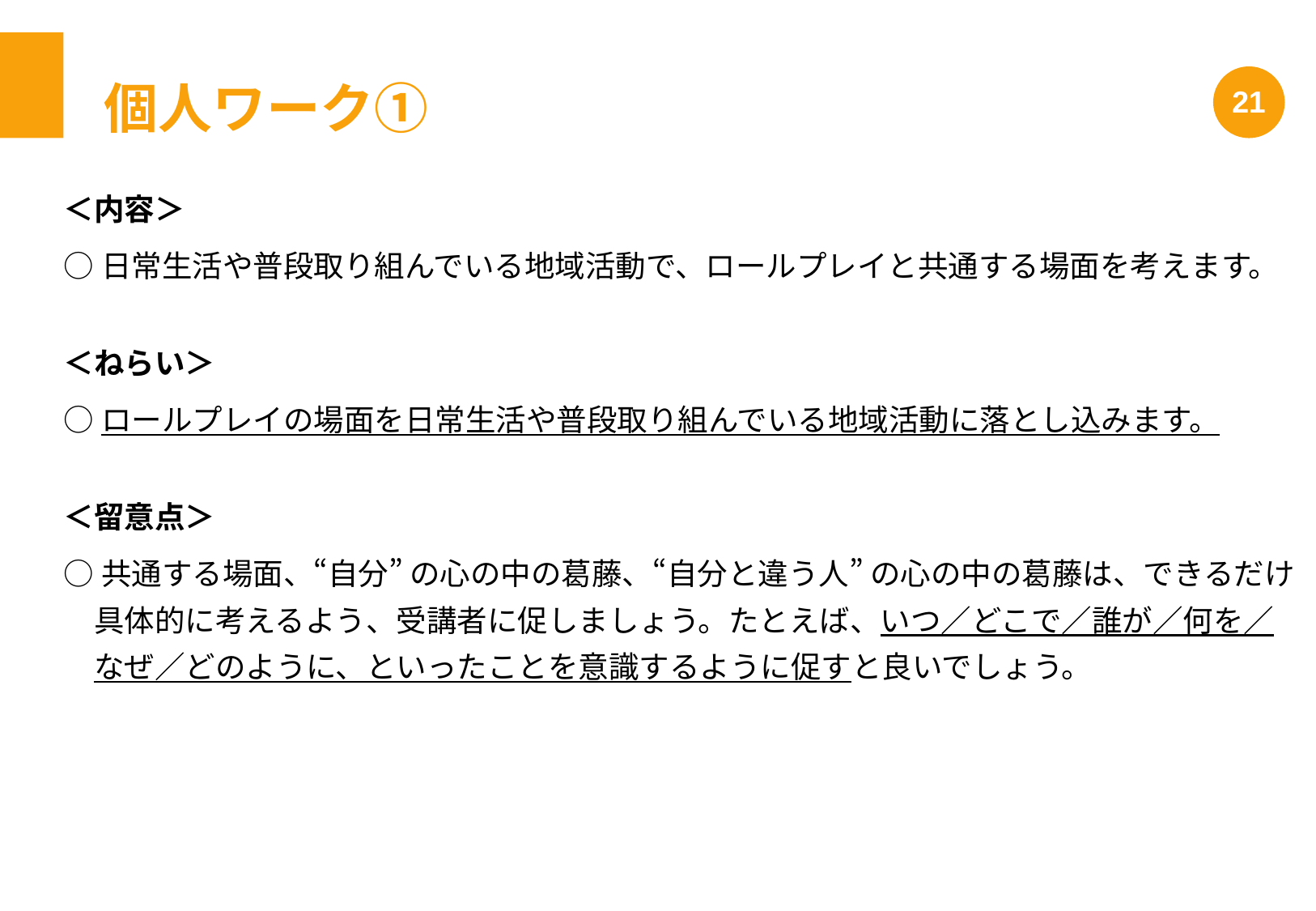

個人ワーク①
21
＜内容＞
○日常生活や普段取り組んでいる地域活動で、ロールプレイと共通する場面を考えます。
＜ねらい＞
○ロールプレイの場面を日常生活や普段取り組んでいる地域活動に落とし込みます。
＜留意点＞
○共通する場面、“自分” の心の中の葛藤、“自分と違う人” の心の中の葛藤は、できるだけ
　具体的に考えるよう、受講者に促しましょう。たとえば、いつ／どこで／誰が／何を／
　なぜ／どのように、といったことを意識するように促すと良いでしょう。